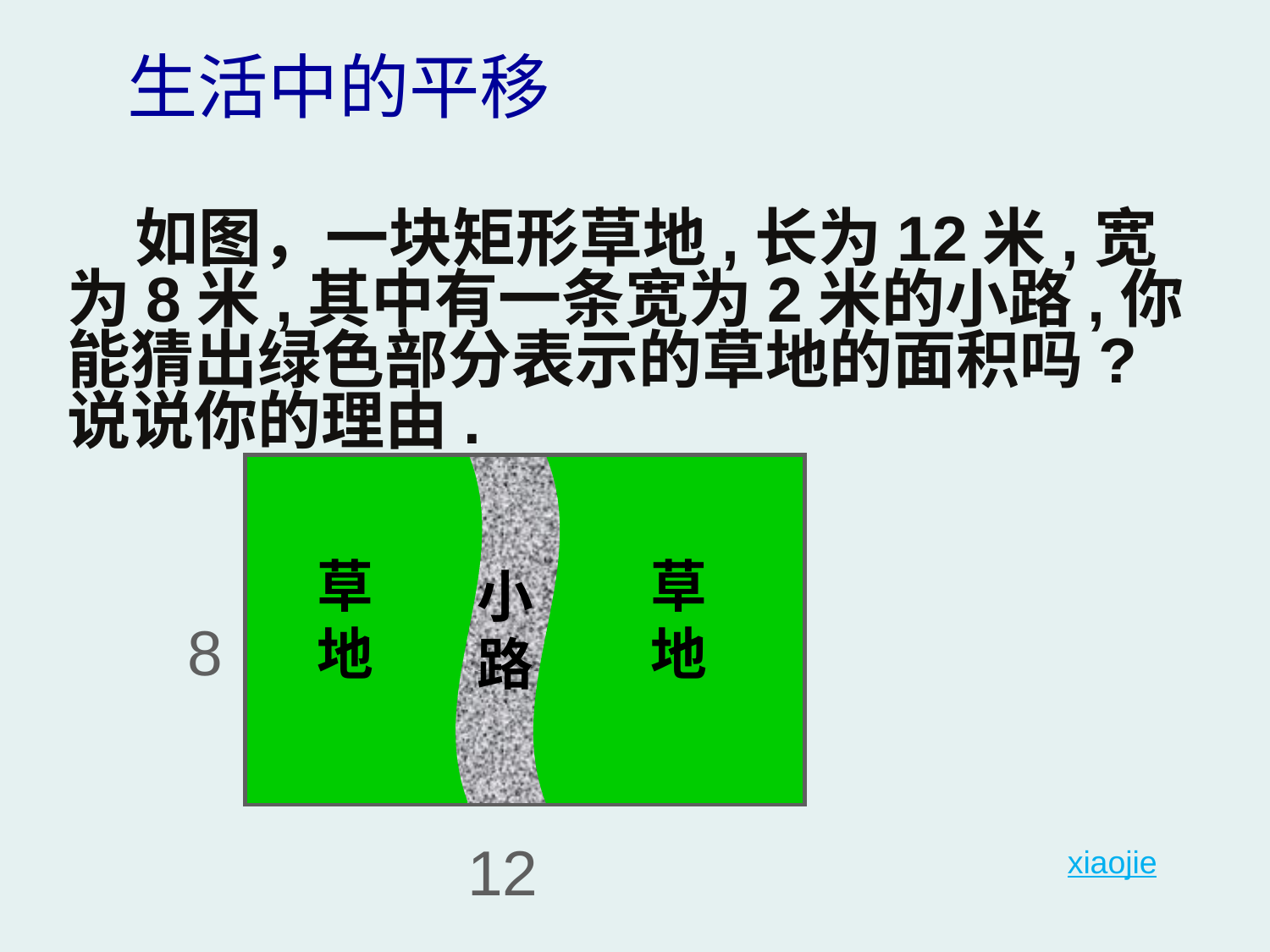

生活中的平移
     如图，一块矩形草地,长为12米,宽为8米,其中有一条宽为2米的小路,你能猜出绿色部分表示的草地的面积吗?说说你的理由.

草地

草地

小路

8
12
xiaojie